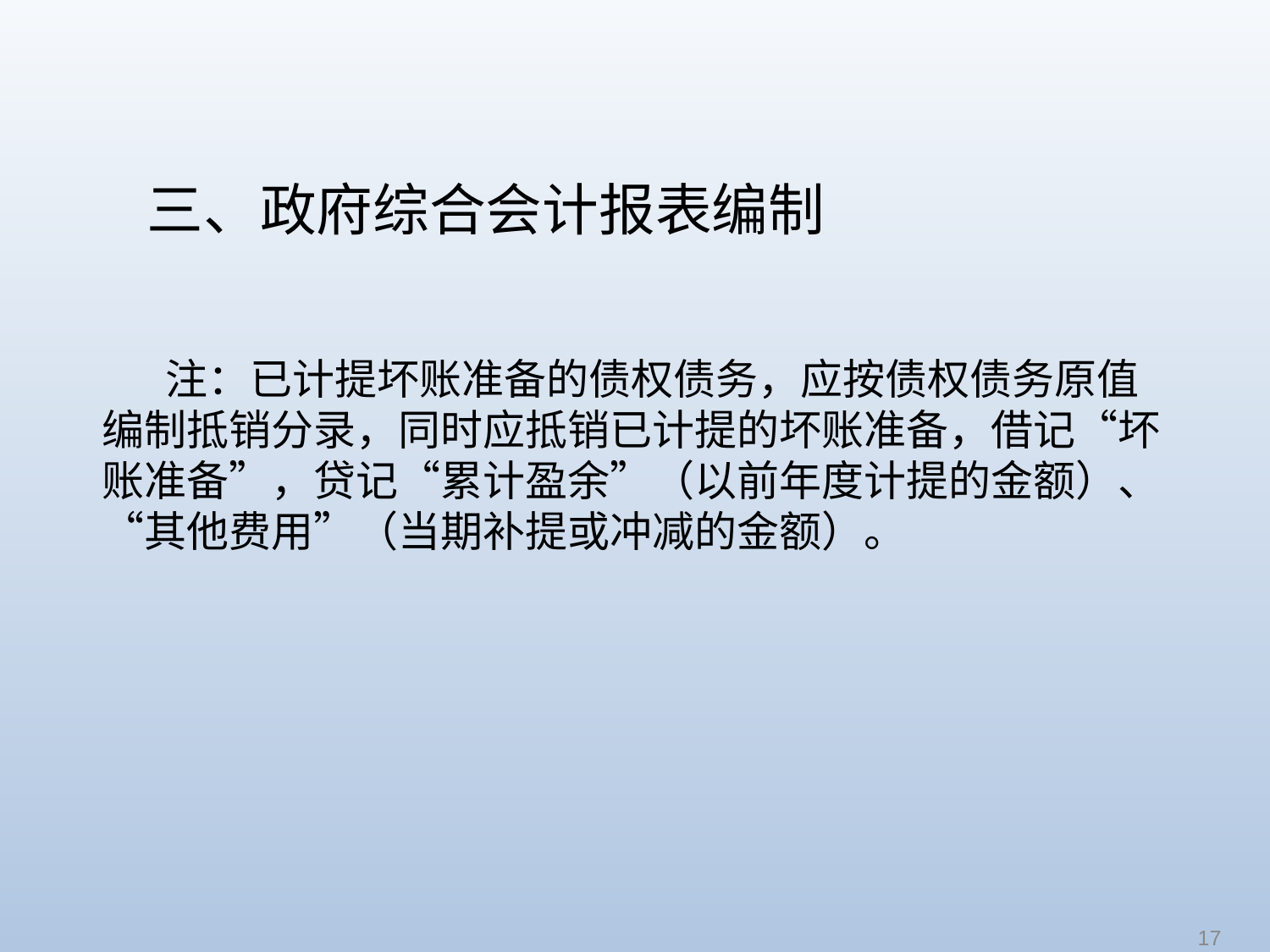

# 三、政府综合会计报表编制
注：已计提坏账准备的债权债务，应按债权债务原值编制抵销分录，同时应抵销已计提的坏账准备，借记“坏账准备”，贷记“累计盈余”（以前年度计提的金额）、“其他费用”（当期补提或冲减的金额）。

17